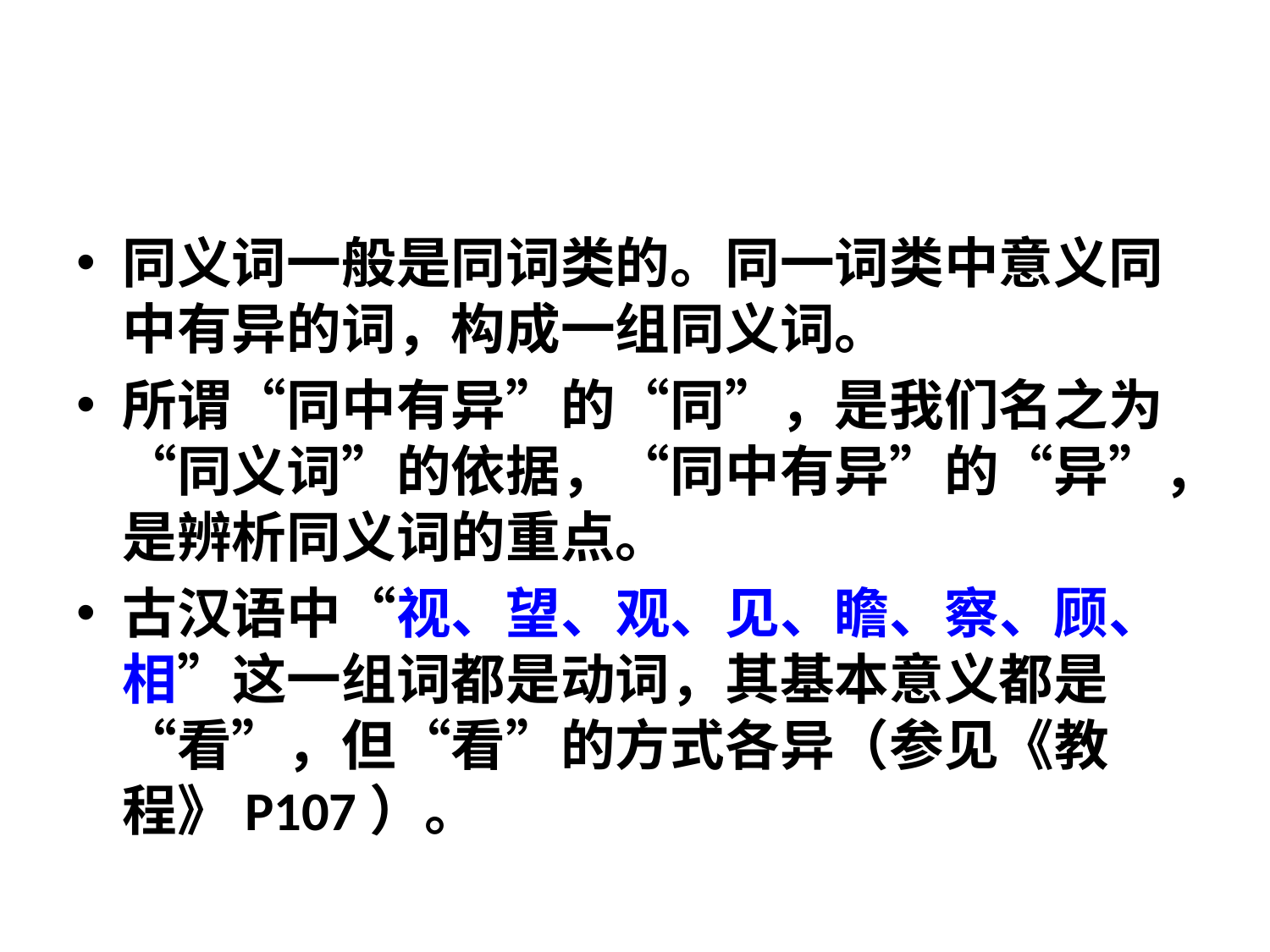

#
同义词一般是同词类的。同一词类中意义同中有异的词，构成一组同义词。
所谓“同中有异”的“同”，是我们名之为“同义词”的依据，“同中有异”的“异”，是辨析同义词的重点。
古汉语中“视、望、观、见、瞻、察、顾、相”这一组词都是动词，其基本意义都是“看”，但“看”的方式各异（参见《教程》P107）。